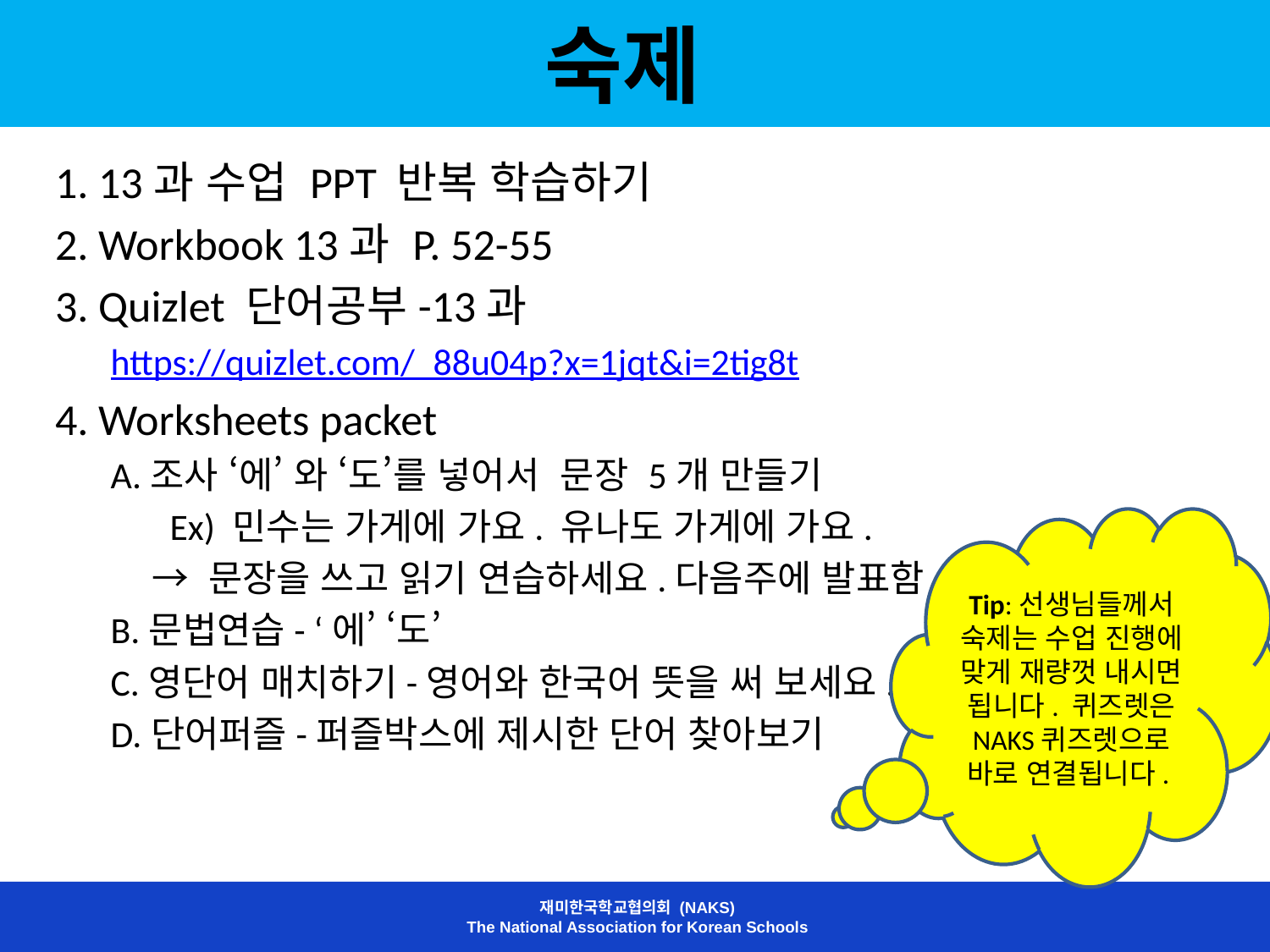

# 숙제
1. 13과 수업 PPT 반복 학습하기
2. Workbook 13과 P. 52-55
3. Quizlet 단어공부-13과
https://quizlet.com/_88u04p?x=1jqt&i=2tig8t
4. Worksheets packet
A.조사 ‘에’ 와 ‘도’를 넣어서  문장 5개 만들기
       Ex) 민수는 가게에 가요. 유나도 가게에 가요.
    → 문장을 쓰고 읽기 연습하세요.다음주에 발표함
B.문법연습- ‘에’ ‘도’
C.영단어 매치하기-영어와 한국어 뜻을 써 보세요.
D.단어퍼즐-퍼즐박스에 제시한 단어 찾아보기
Tip:선생님들께서 숙제는 수업 진행에 맞게 재량껏 내시면 됩니다. 퀴즈렛은 NAKS퀴즈렛으로 바로 연결됩니다.
재미한국학교협의회 (NAKS)
The National Association for Korean Schools